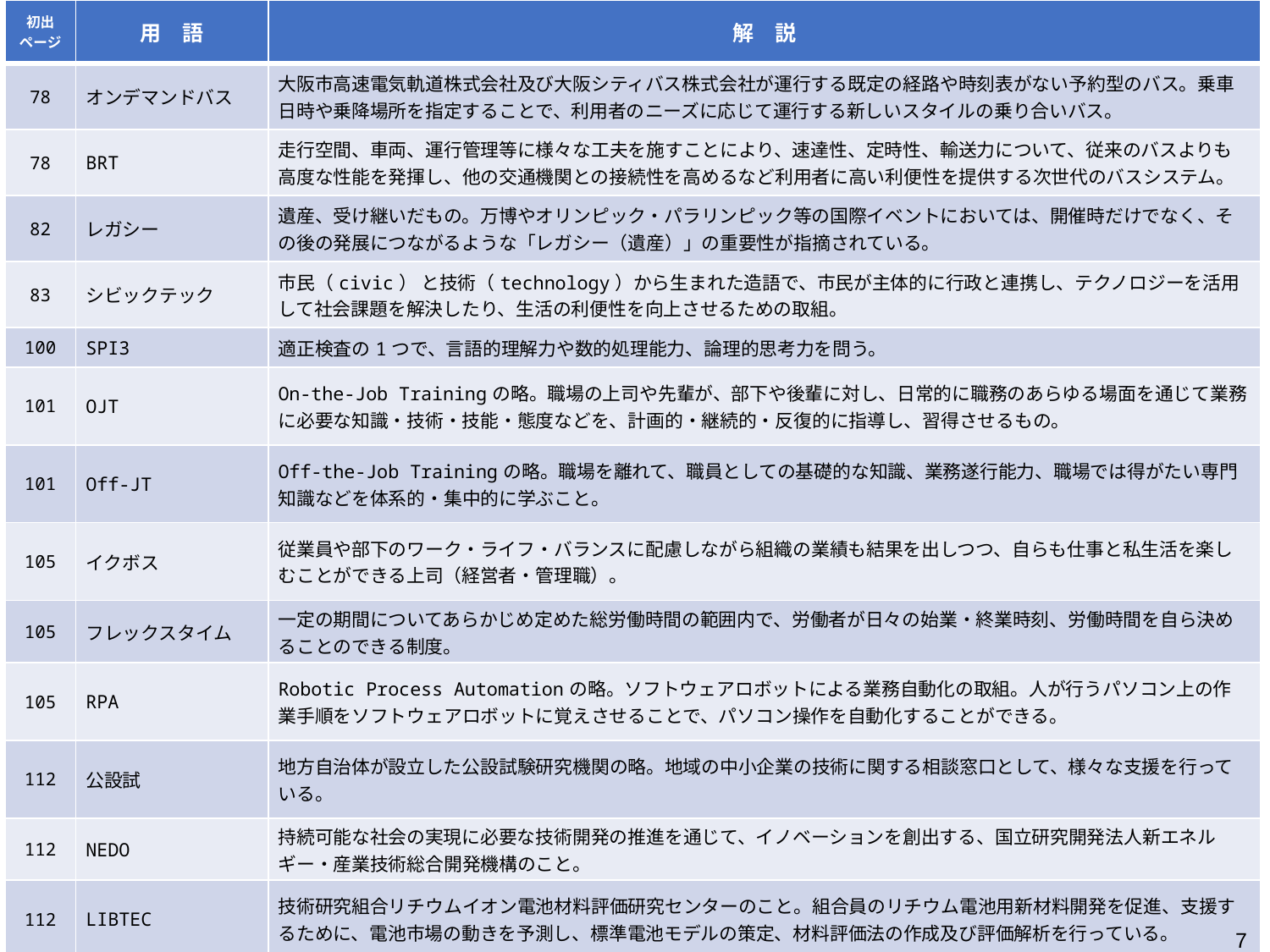

| 初出 ページ | 用　語 | 解　説 |
| --- | --- | --- |
| 78 | オンデマンドバス | 大阪市高速電気軌道株式会社及び大阪シティバス株式会社が運行する既定の経路や時刻表がない予約型のバス。乗車日時や乗降場所を指定することで、利用者のニーズに応じて運行する新しいスタイルの乗り合いバス。 |
| 78 | BRT | 走行空間、車両、運行管理等に様々な工夫を施すことにより、速達性、定時性、輸送力について、従来のバスよりも高度な性能を発揮し、他の交通機関との接続性を高めるなど利用者に高い利便性を提供する次世代のバスシステム。 |
| 82 | レガシー | 遺産、受け継いだもの。万博やオリンピック・パラリンピック等の国際イベントにおいては、開催時だけでなく、その後の発展につながるような「レガシー（遺産）」の重要性が指摘されている。 |
| 83 | シビックテック | 市民（civic） と技術（technology）から生まれた造語で、市民が主体的に行政と連携し、テクノロジーを活用して社会課題を解決したり、生活の利便性を向上させるための取組。 |
| 100 | SPI3 | 適正検査の1つで、言語的理解力や数的処理能力、論理的思考力を問う。 |
| 101 | OJT | On-the-Job Trainingの略。職場の上司や先輩が、部下や後輩に対し、日常的に職務のあらゆる場面を通じて業務 に必要な知識・技術・技能・態度などを、計画的・継続的・反復的に指導し、習得させるもの。 |
| 101 | Off-JT | Off-the-Job Trainingの略。職場を離れて、職員としての基礎的な知識、業務遂行能力、職場では得がたい専門 知識などを体系的・集中的に学ぶこと。 |
| 105 | イクボス | 従業員や部下のワーク・ライフ・バランスに配慮しながら組織の業績も結果を出しつつ、自らも仕事と私生活を楽しむことができる上司（経営者・管理職）。 |
| 105 | フレックスタイム | 一定の期間についてあらかじめ定めた総労働時間の範囲内で、労働者が日々の始業・終業時刻、労働時間を自ら決めることのできる制度。 |
| 105 | RPA | Robotic Process Automationの略。ソフトウェアロボットによる業務自動化の取組。人が行うパソコン上の作業手順をソフトウェアロボットに覚えさせることで、パソコン操作を自動化することができる。 |
| 112 | 公設試 | 地方自治体が設立した公設試験研究機関の略。地域の中小企業の技術に関する相談窓口として、様々な支援を行っている。 |
| 112 | NEDO | 持続可能な社会の実現に必要な技術開発の推進を通じて、イノベーションを創出する、国立研究開発法人新エネルギー・産業技術総合開発機構のこと。 |
| 112 | LIBTEC | 技術研究組合リチウムイオン電池材料評価研究センターのこと。組合員のリチウム電池用新材料開発を促進、支援するために、電池市場の動きを予測し、標準電池モデルの策定、材料評価法の作成及び評価解析を行っている。 |
7
名古屋大学大学院HP